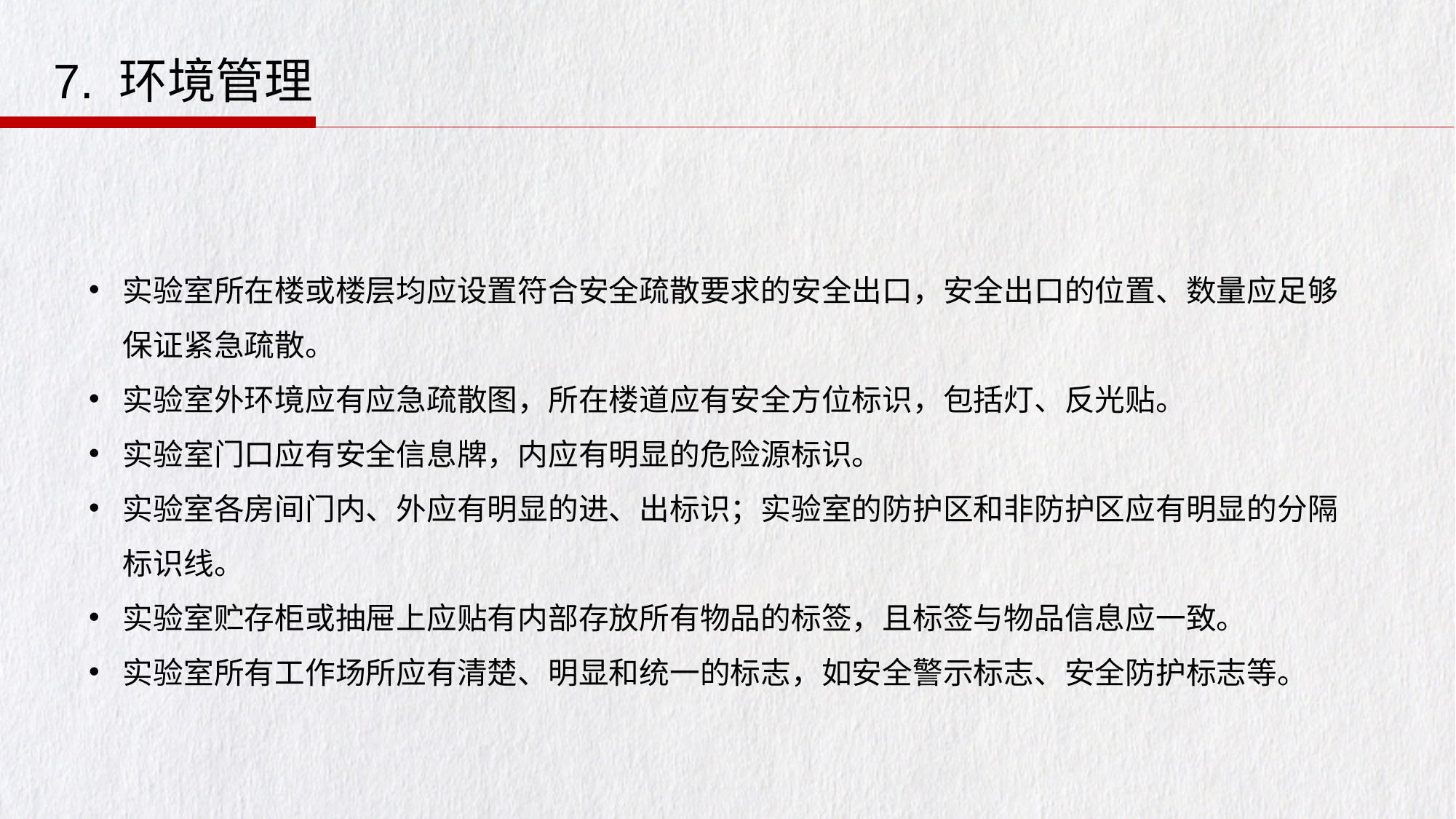

7. 环境管理
实验室所在楼或楼层均应设置符合安全疏散要求的安全出口，安全出口的位置、数量应足够保证紧急疏散。
实验室外环境应有应急疏散图，所在楼道应有安全方位标识，包括灯、反光贴。
实验室门口应有安全信息牌，内应有明显的危险源标识。
实验室各房间门内、外应有明显的进、出标识；实验室的防护区和非防护区应有明显的分隔标识线。
实验室贮存柜或抽屉上应贴有内部存放所有物品的标签，且标签与物品信息应一致。
实验室所有工作场所应有清楚、明显和统一的标志，如安全警示标志、安全防护标志等。